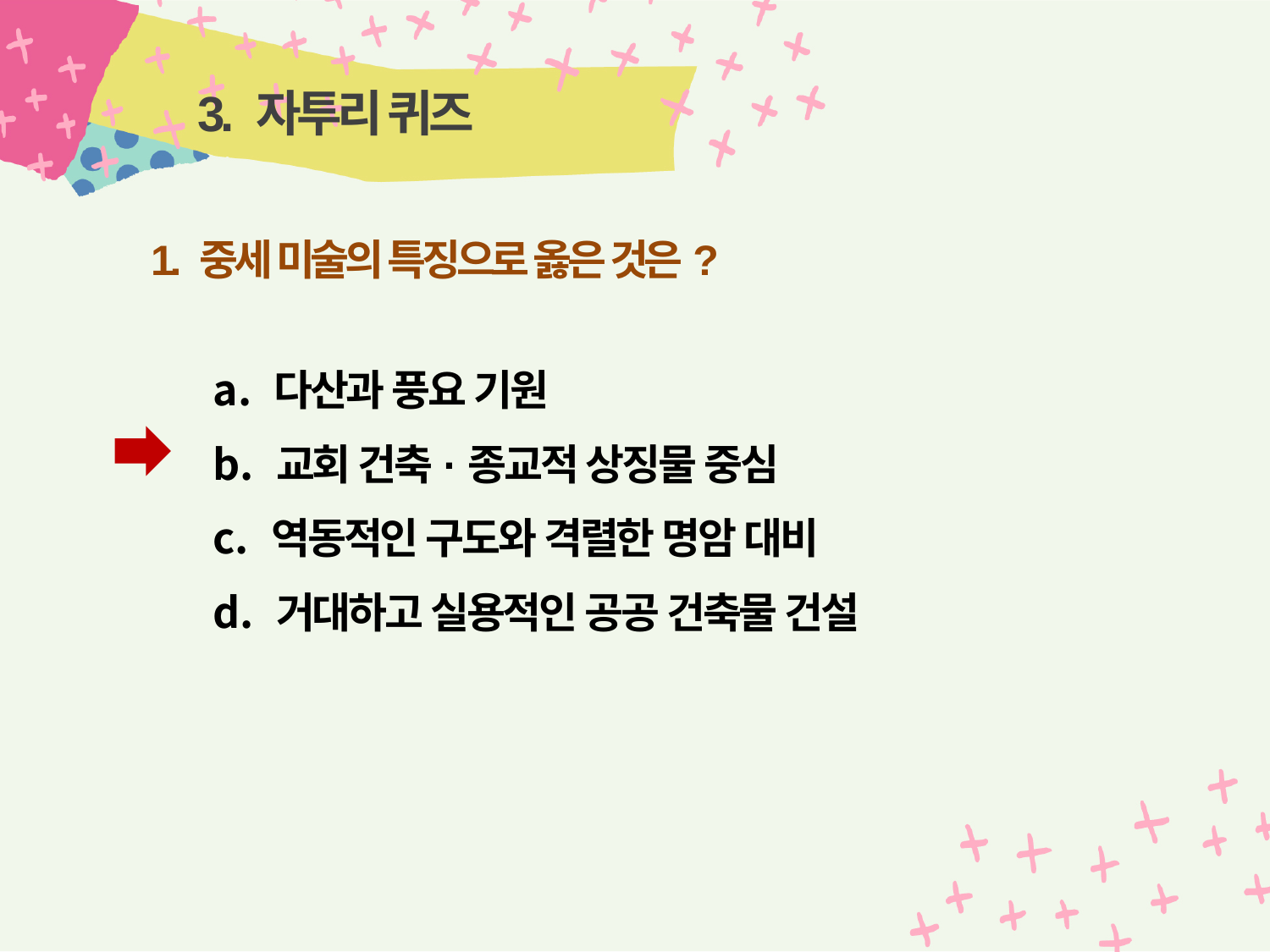

# 3. 자투리 퀴즈
1. 중세 미술의 특징으로 옳은 것은?

 다산과 풍요 기원
 교회 건축·종교적 상징물 중심
 역동적인 구도와 격렬한 명암 대비
 거대하고 실용적인 공공 건축물 건설